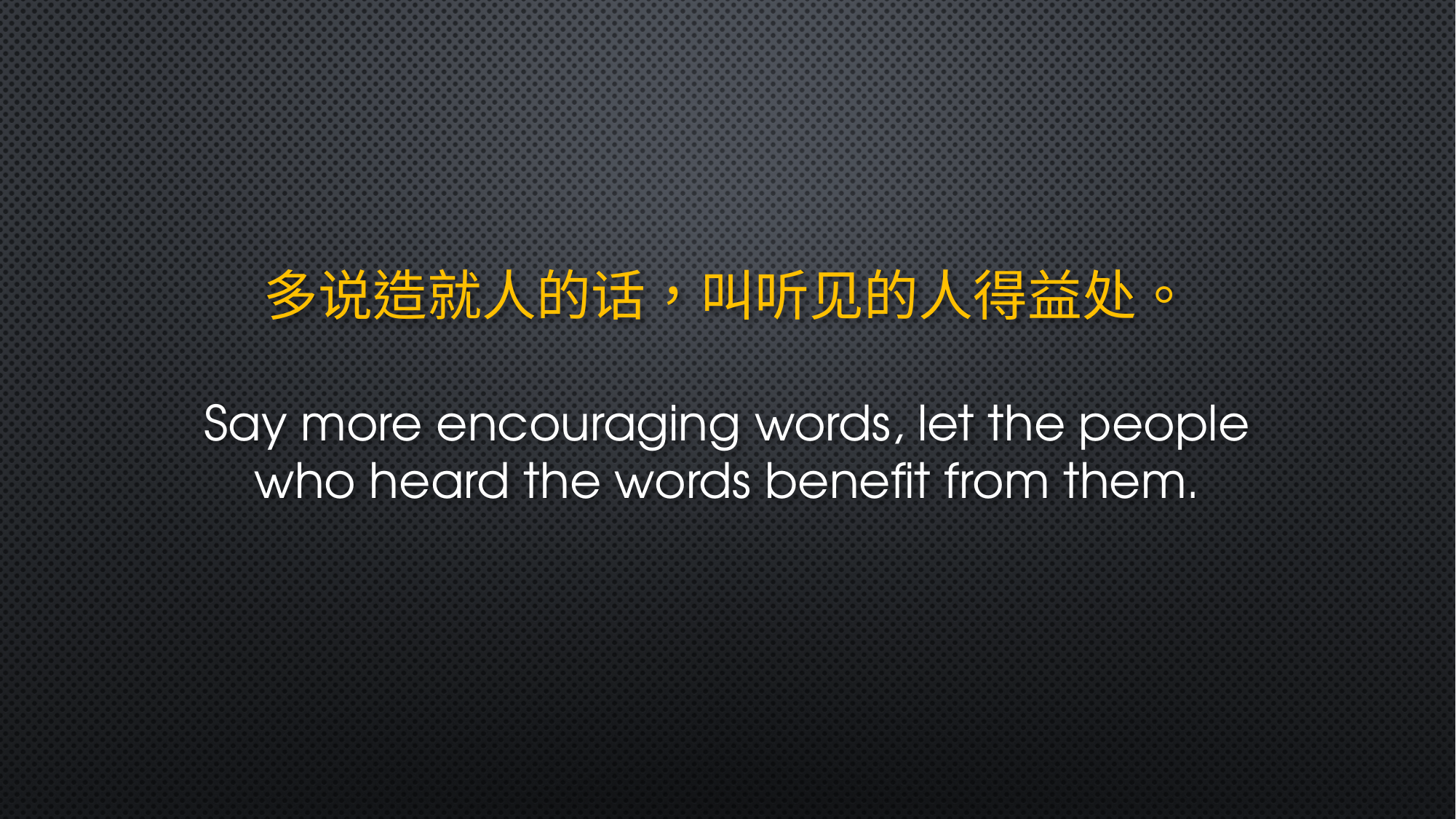

多说造就人的话，叫听见的人得益处。

Say more encouraging words, let the people who heard the words benefit from them.